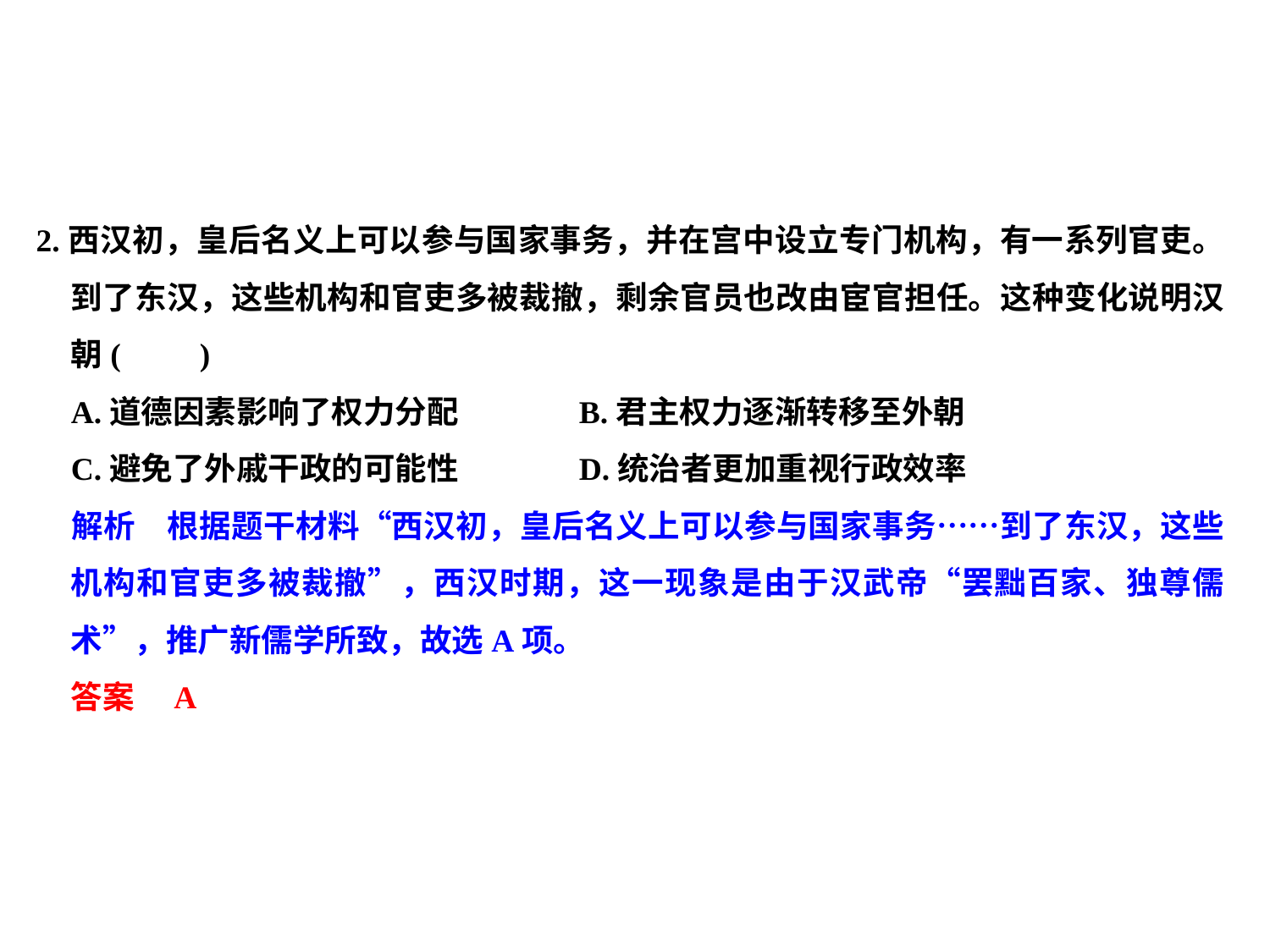

2.西汉初，皇后名义上可以参与国家事务，并在宫中设立专门机构，有一系列官吏。到了东汉，这些机构和官吏多被裁撤，剩余官员也改由宦官担任。这种变化说明汉朝(　　)
	A.道德因素影响了权力分配	B.君主权力逐渐转移至外朝
	C.避免了外戚干政的可能性	D.统治者更加重视行政效率
	解析　根据题干材料“西汉初，皇后名义上可以参与国家事务……到了东汉，这些机构和官吏多被裁撤”，西汉时期，这一现象是由于汉武帝“罢黜百家、独尊儒术”，推广新儒学所致，故选A项。
	答案　A